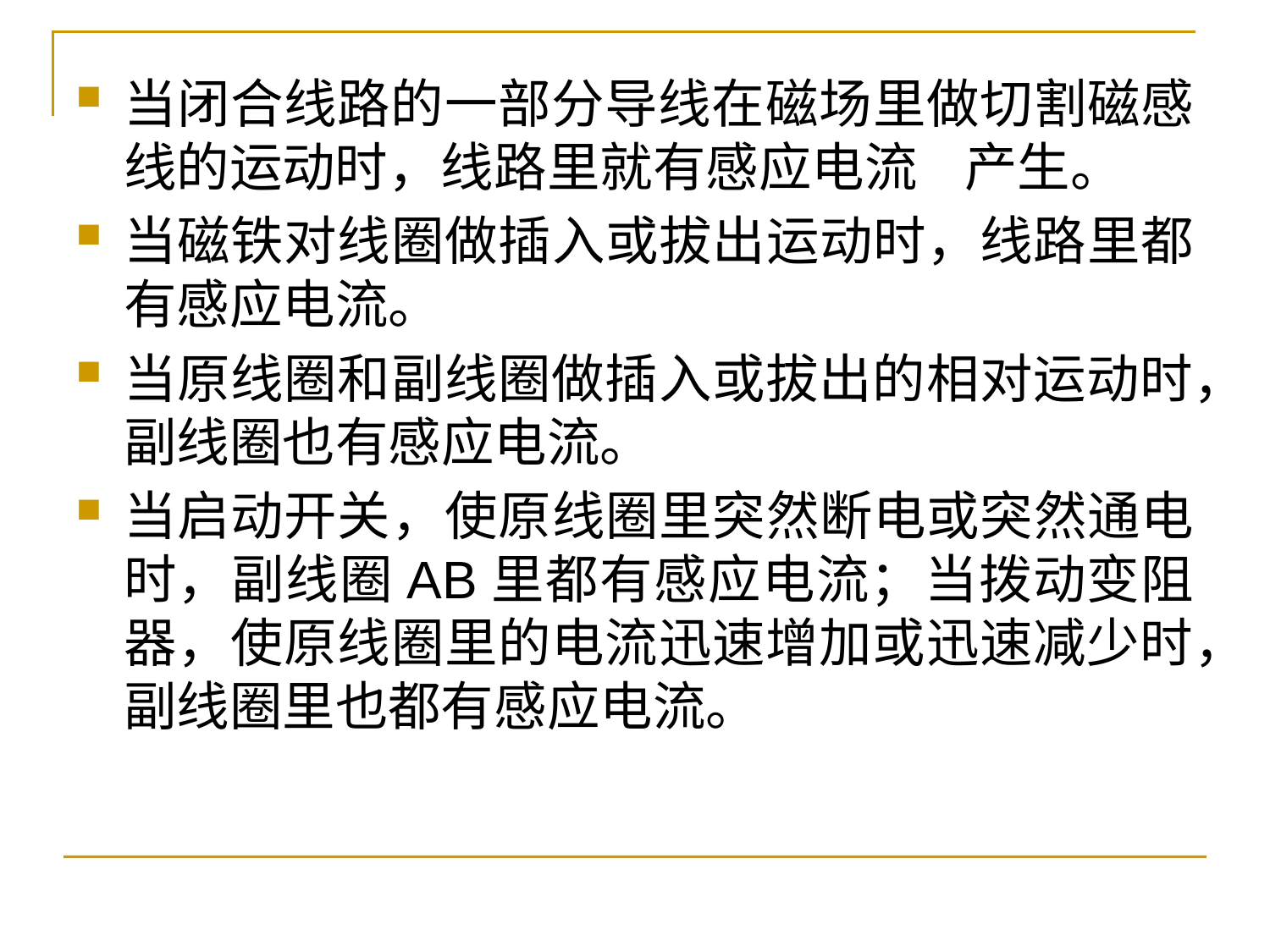

当闭合线路的一部分导线在磁场里做切割磁感线的运动时，线路里就有感应电流    产生。
当磁铁对线圈做插入或拔出运动时，线路里都有感应电流。
当原线圈和副线圈做插入或拔出的相对运动时，副线圈也有感应电流。
当启动开关，使原线圈里突然断电或突然通电时，副线圈AB里都有感应电流；当拨动变阻器，使原线圈里的电流迅速增加或迅速减少时，副线圈里也都有感应电流。